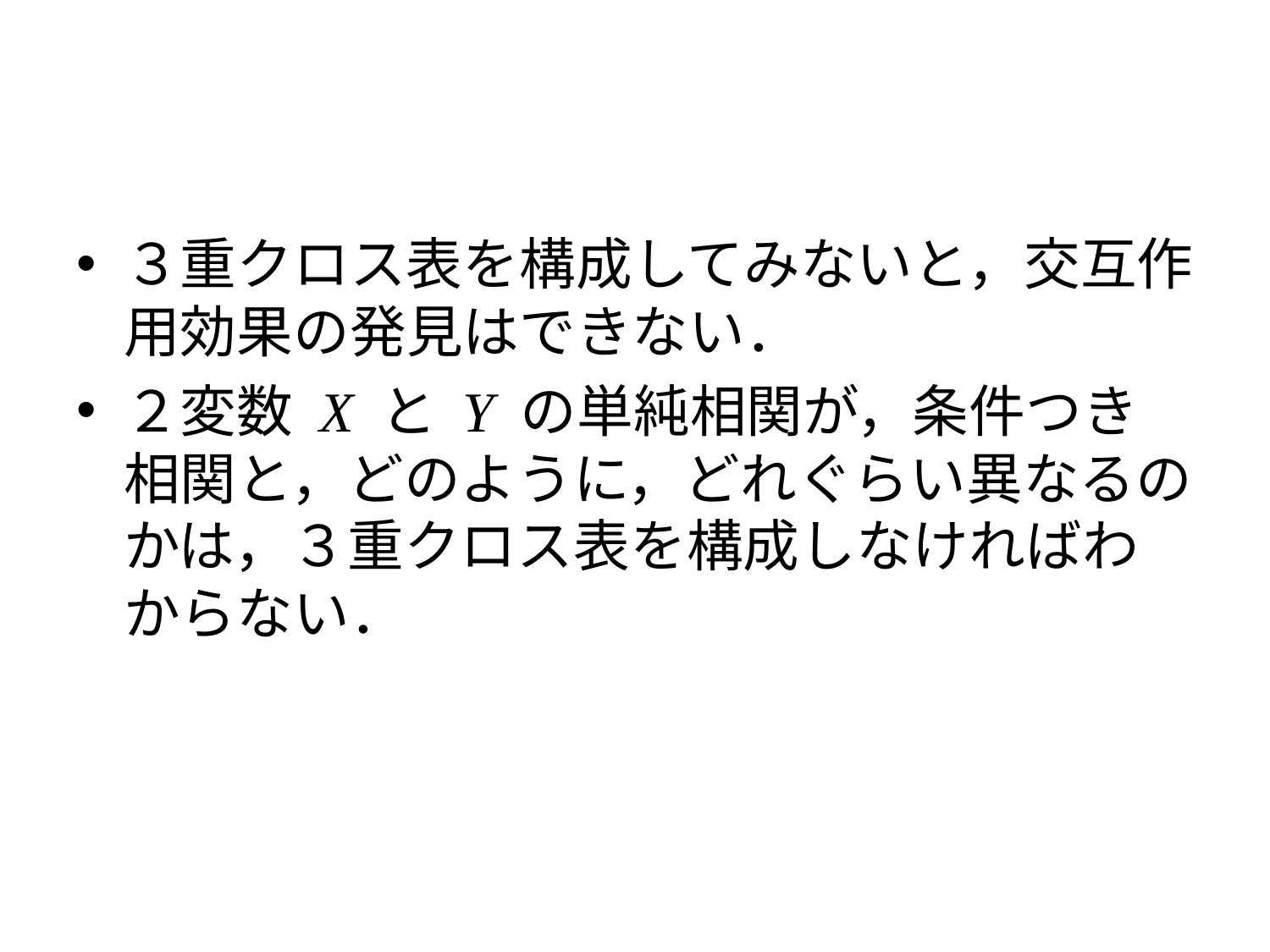

#
３重クロス表を構成してみないと，交互作用効果の発見はできない．
２変数 X と Y の単純相関が，条件つき相関と，どのように，どれぐらい異なるのかは，３重クロス表を構成しなければわからない．